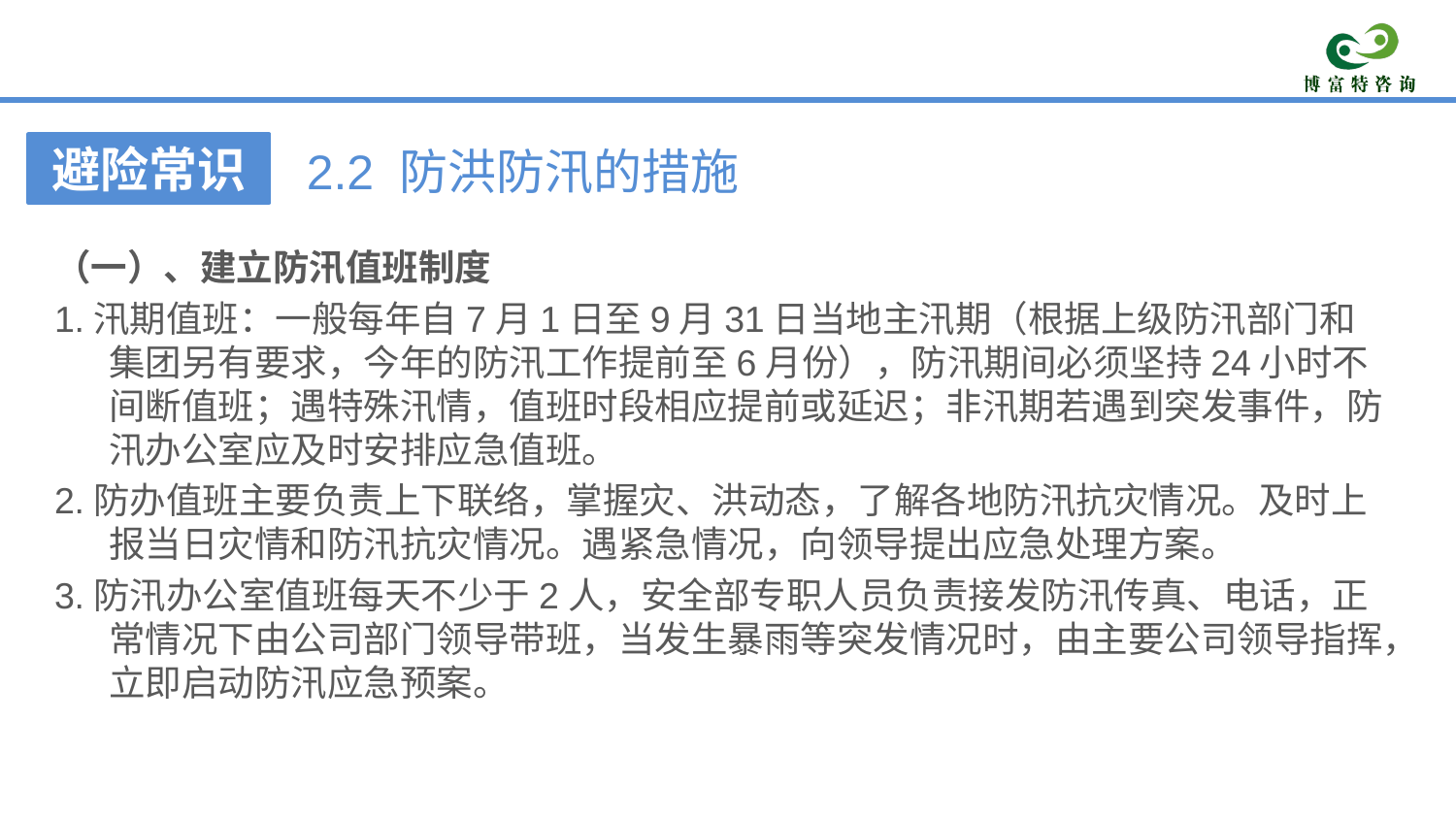

2.2 防洪防汛的措施
（一）、建立防汛值班制度
1.汛期值班：一般每年自7月1日至9月31日当地主汛期（根据上级防汛部门和集团另有要求，今年的防汛工作提前至6月份），防汛期间必须坚持24小时不间断值班；遇特殊汛情，值班时段相应提前或延迟；非汛期若遇到突发事件，防汛办公室应及时安排应急值班。
2.防办值班主要负责上下联络，掌握灾、洪动态，了解各地防汛抗灾情况。及时上报当日灾情和防汛抗灾情况。遇紧急情况，向领导提出应急处理方案。
3.防汛办公室值班每天不少于2人，安全部专职人员负责接发防汛传真、电话，正常情况下由公司部门领导带班，当发生暴雨等突发情况时，由主要公司领导指挥，立即启动防汛应急预案。